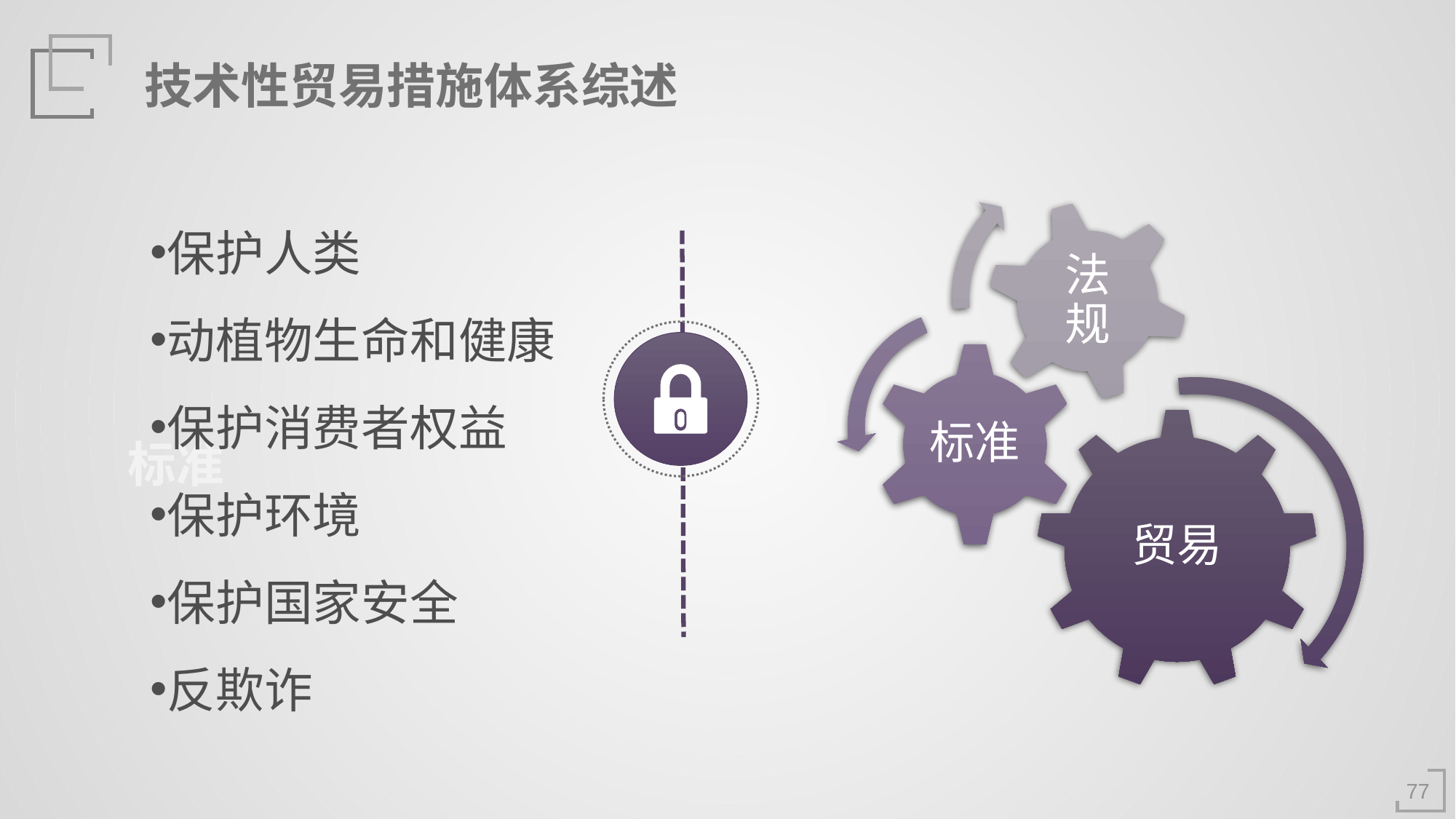

技术性贸易措施体系综述
贸易
标准
法规
保护人类
动植物生命和健康
保护消费者权益
保护环境
保护国家安全
反欺诈

标准